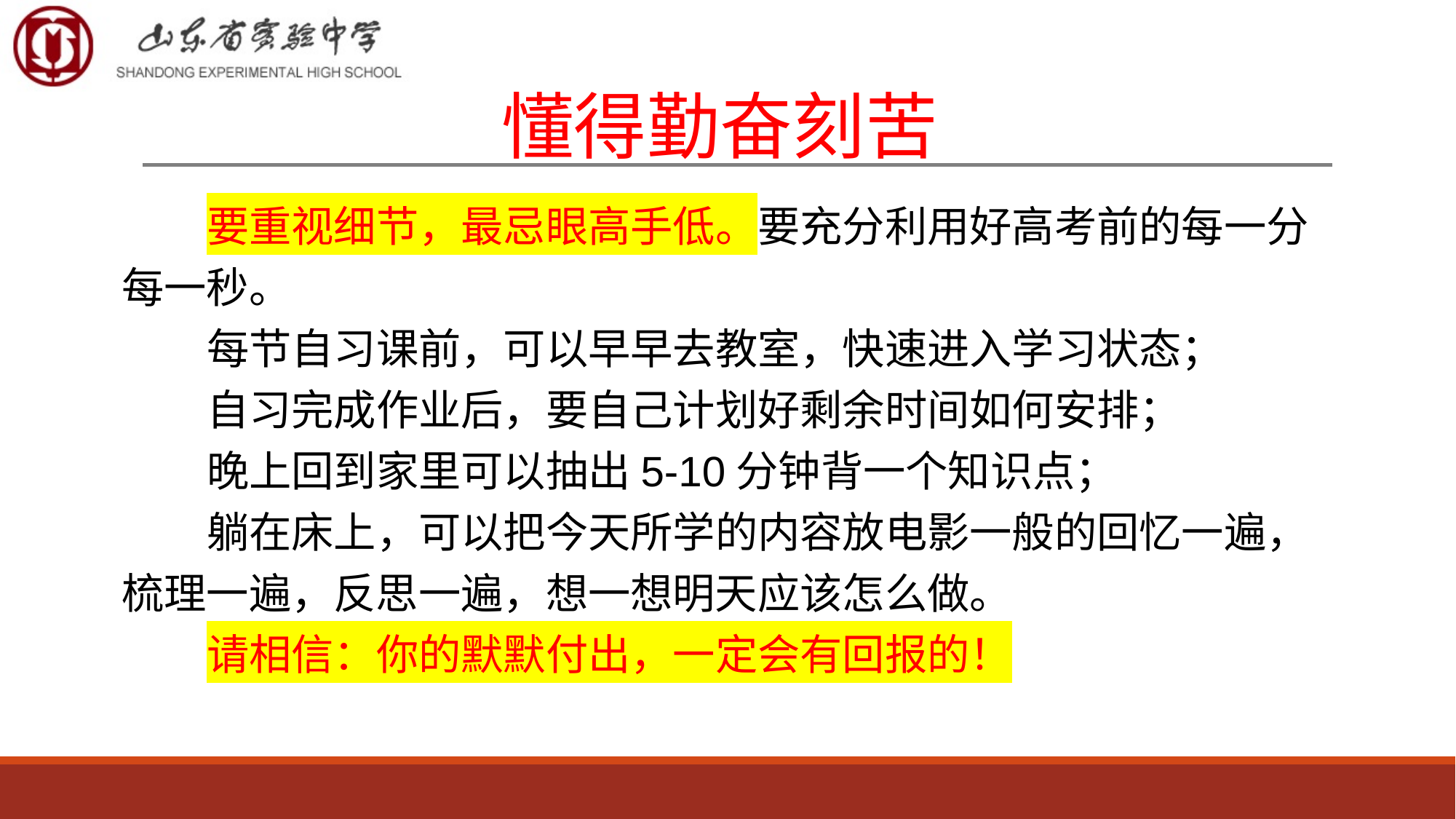

懂得勤奋刻苦
要重视细节，最忌眼高手低。要充分利用好高考前的每一分每一秒。
每节自习课前，可以早早去教室，快速进入学习状态；
自习完成作业后，要自己计划好剩余时间如何安排；
晚上回到家里可以抽出5-10分钟背一个知识点；
躺在床上，可以把今天所学的内容放电影一般的回忆一遍，梳理一遍，反思一遍，想一想明天应该怎么做。
请相信：你的默默付出，一定会有回报的！